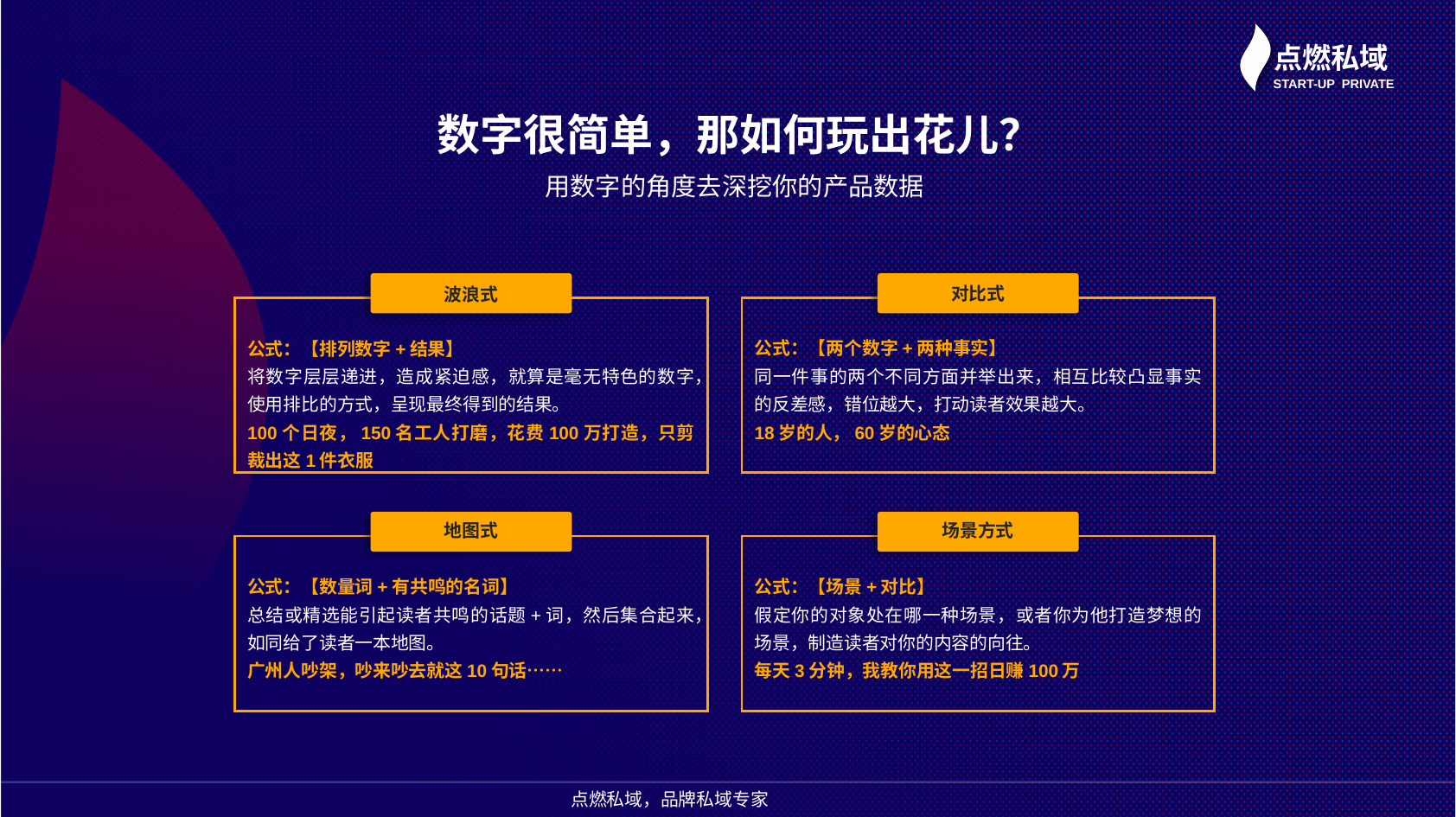

数字很简单，那如何玩出花儿？
用数字的角度去深挖你的产品数据

波浪式

公式：【排列数字+结果】
将数字层层递进，造成紧迫感，就算是毫无特色的数字，使用排比的方式，呈现最终得到的结果。
100个日夜，150名工人打磨，花费100万打造，只剪裁出这1件衣服

对比式

公式：【两个数字+两种事实】
同一件事的两个不同方面并举出来，相互比较凸显事实的反差感，错位越大，打动读者效果越大。
18岁的人，60岁的心态

地图式

公式：【数量词+有共鸣的名词】
总结或精选能引起读者共鸣的话题+词，然后集合起来，如同给了读者一本地图。
广州人吵架，吵来吵去就这10句话……

场景方式

公式：【场景+对比】
假定你的对象处在哪一种场景，或者你为他打造梦想的场景，制造读者对你的内容的向往。
每天3分钟，我教你用这一招日赚100万
点燃私域，品牌私域专家